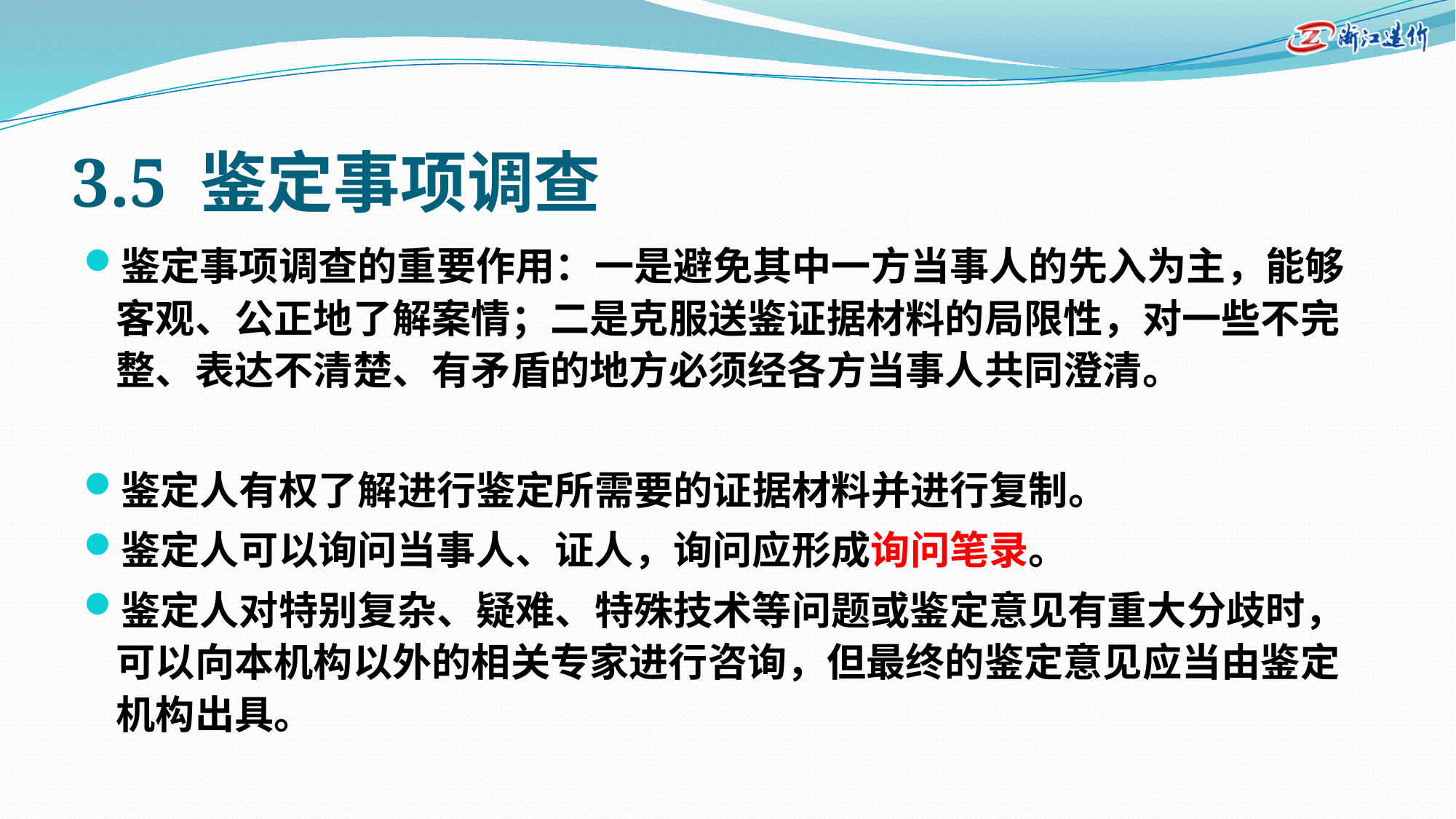

# 3.5 鉴定事项调查
鉴定事项调查的重要作用：一是避免其中一方当事人的先入为主，能够客观、公正地了解案情；二是克服送鉴证据材料的局限性，对一些不完整、表达不清楚、有矛盾的地方必须经各方当事人共同澄清。

鉴定人有权了解进行鉴定所需要的证据材料并进行复制。
鉴定人可以询问当事人、证人，询问应形成询问笔录。
鉴定人对特别复杂、疑难、特殊技术等问题或鉴定意见有重大分歧时，可以向本机构以外的相关专家进行咨询，但最终的鉴定意见应当由鉴定机构出具。